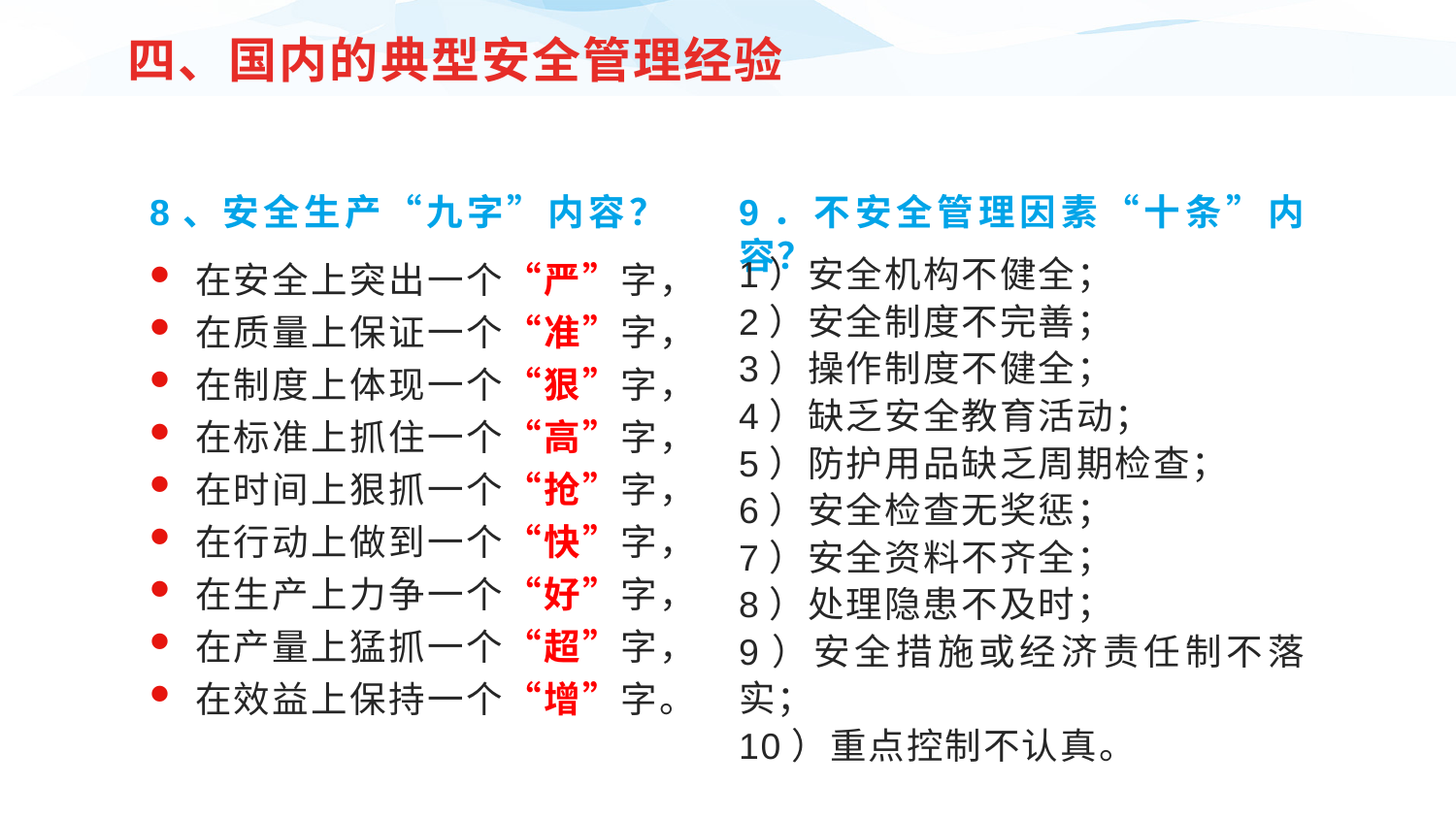

四、国内的典型安全管理经验
8、安全生产“九字”内容？
在安全上突出一个“严”字，
在质量上保证一个“准”字，
在制度上体现一个“狠”字，
在标准上抓住一个“高”字，
在时间上狠抓一个“抢”字，
在行动上做到一个“快”字，
在生产上力争一个“好”字，
在产量上猛抓一个“超”字，
在效益上保持一个“增”字。
9．不安全管理因素“十条”内容？
1）安全机构不健全；
2）安全制度不完善；
3）操作制度不健全；
4）缺乏安全教育活动；
5）防护用品缺乏周期检查；
6）安全检查无奖惩；
7）安全资料不齐全；
8）处理隐患不及时；
9）安全措施或经济责任制不落实；
10）重点控制不认真。